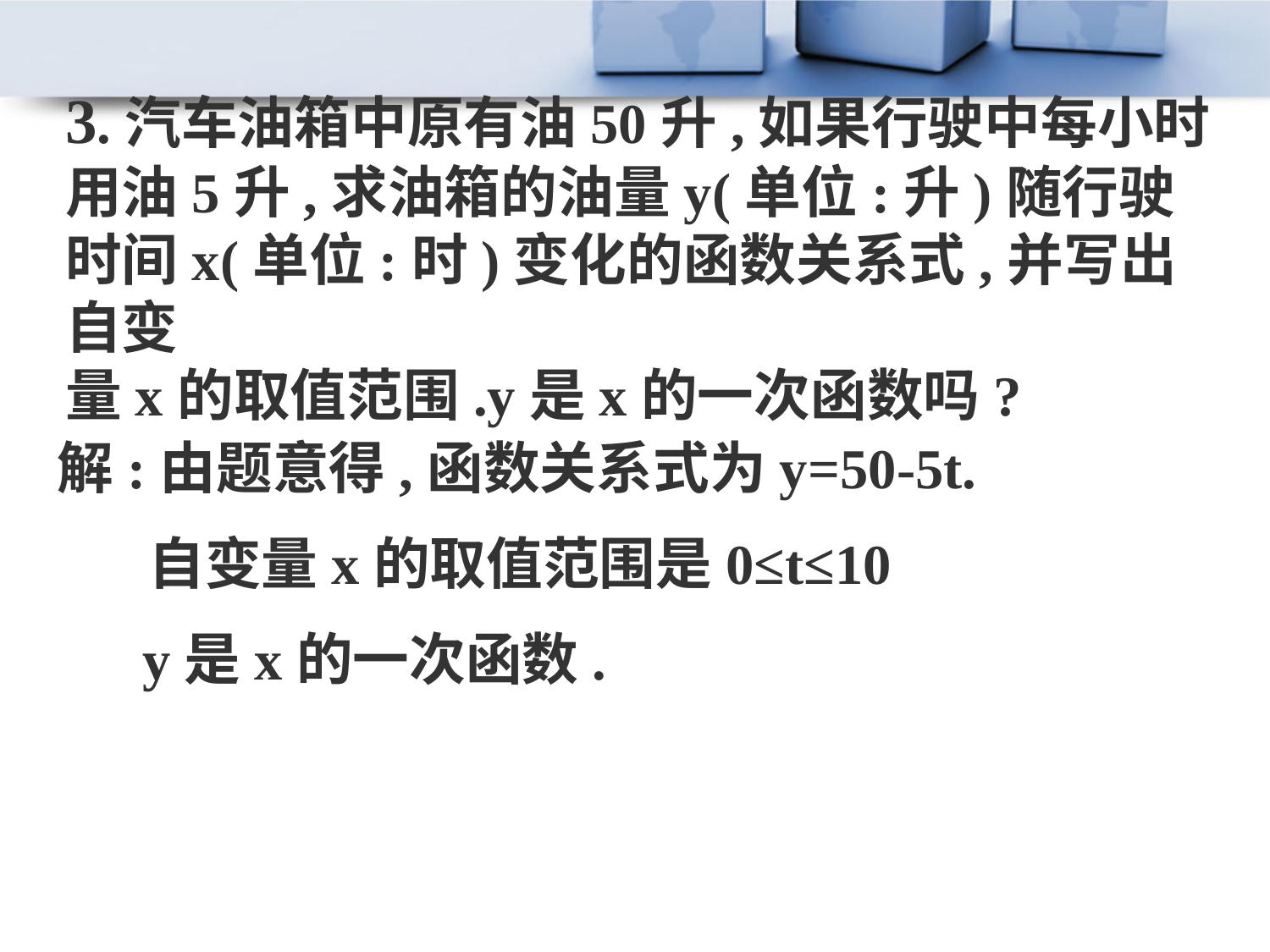

3.汽车油箱中原有油50升,如果行驶中每小时
用油5升,求油箱的油量y(单位:升)随行驶时间x(单位:时)变化的函数关系式,并写出自变
量x的取值范围.y是x的一次函数吗?
解:由题意得,函数关系式为y=50-5t.
      自变量x的取值范围是0≤t≤10
      y是x的一次函数.